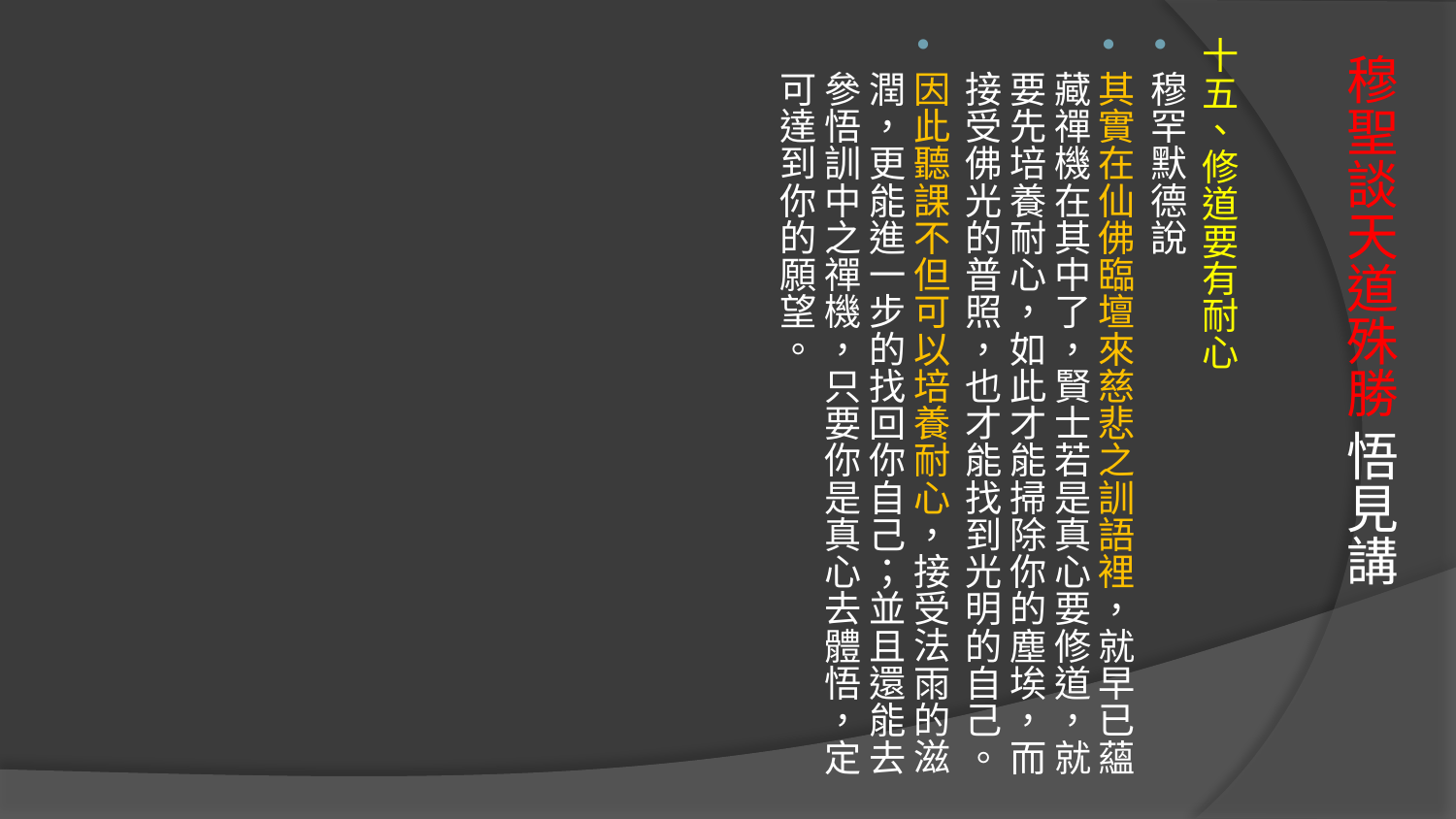

十五、修道要有耐心
穆罕默德說
其實在仙佛臨壇來慈悲之訓語裡，就早已蘊藏禪機在其中了，賢士若是真心要修道，就要先培養耐心，如此才能掃除你的塵埃，而接受佛光的普照，也才能找到光明的自己。
因此聽課不但可以培養耐心，接受法雨的滋潤，更能進一步的找回你自己；並且還能去參悟訓中之禪機，只要你是真心去體悟，定可達到你的願望。

# 穆聖談天道殊勝 悟見講